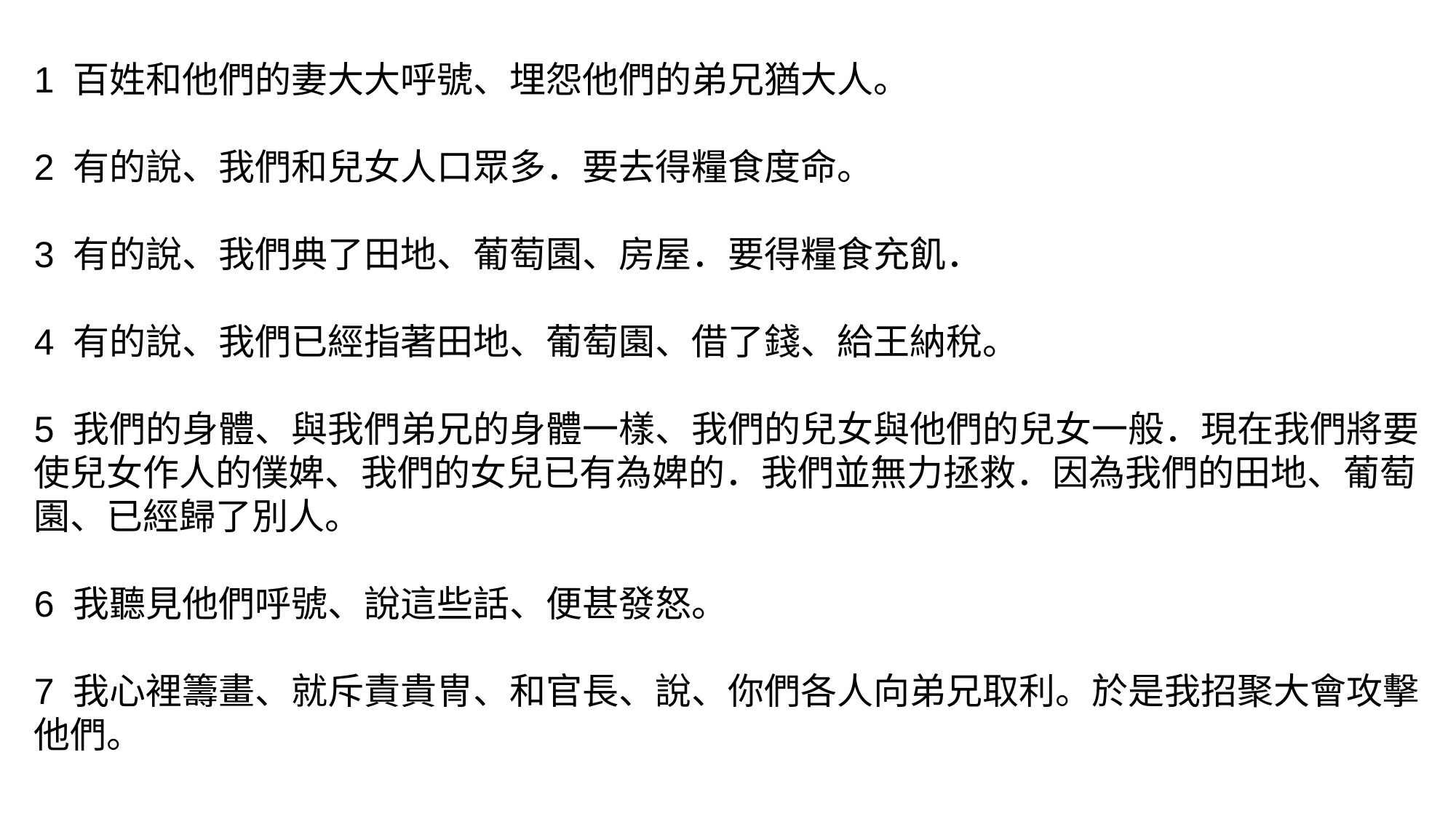

1 百姓和他們的妻大大呼號、埋怨他們的弟兄猶大人。
2 有的說、我們和兒女人口眾多．要去得糧食度命。
3 有的說、我們典了田地、葡萄園、房屋．要得糧食充飢．
4 有的說、我們已經指著田地、葡萄園、借了錢、給王納稅。
5 我們的身體、與我們弟兄的身體一樣、我們的兒女與他們的兒女一般．現在我們將要使兒女作人的僕婢、我們的女兒已有為婢的．我們並無力拯救．因為我們的田地、葡萄園、已經歸了別人。
6 我聽見他們呼號、說這些話、便甚發怒。
7 我心裡籌畫、就斥責貴冑、和官長、說、你們各人向弟兄取利。於是我招聚大會攻擊他們。